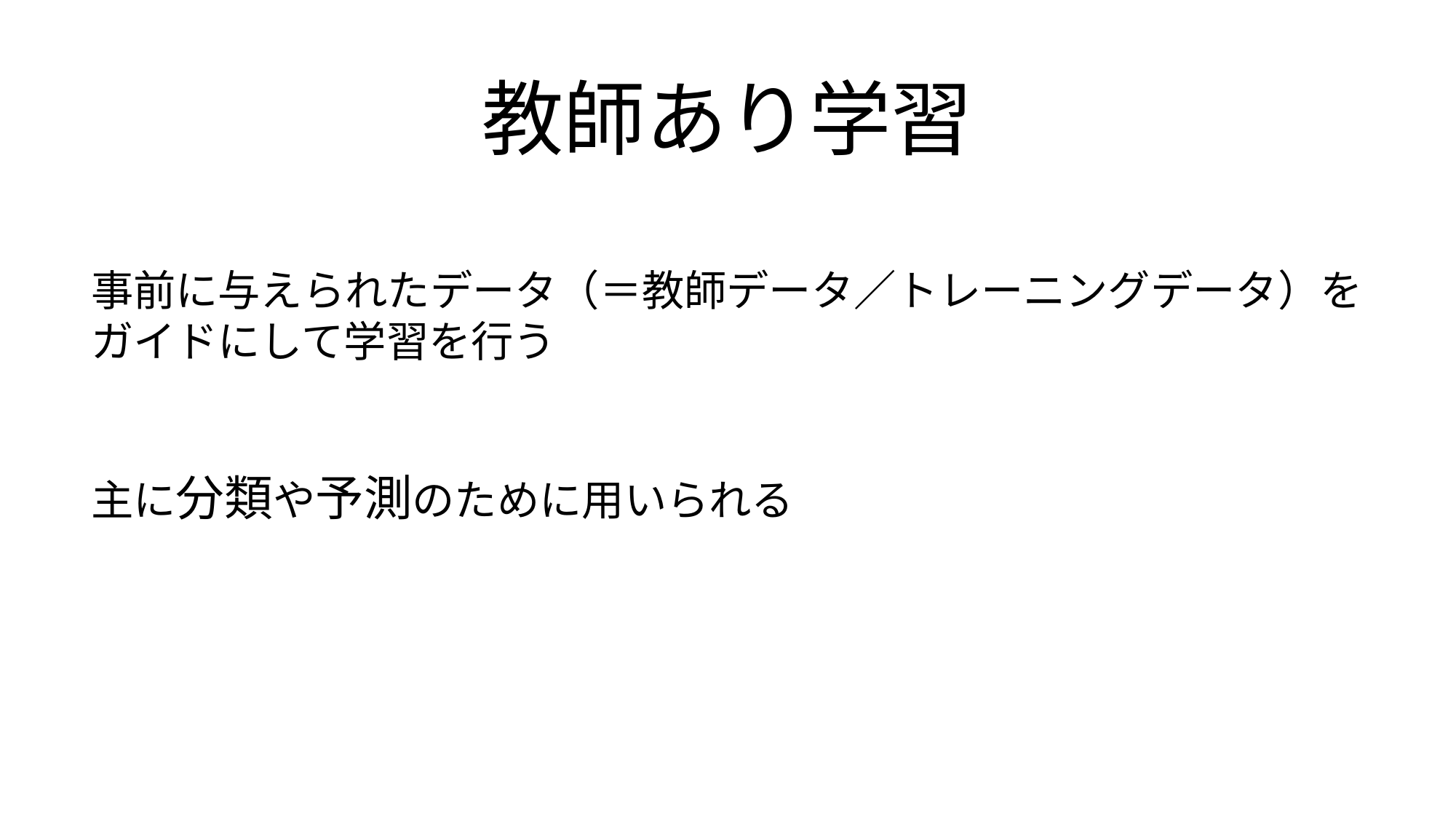

# 教師あり学習
事前に与えられたデータ（＝教師データ／トレーニングデータ）を
ガイドにして学習を行う

主に分類や予測のために用いられる